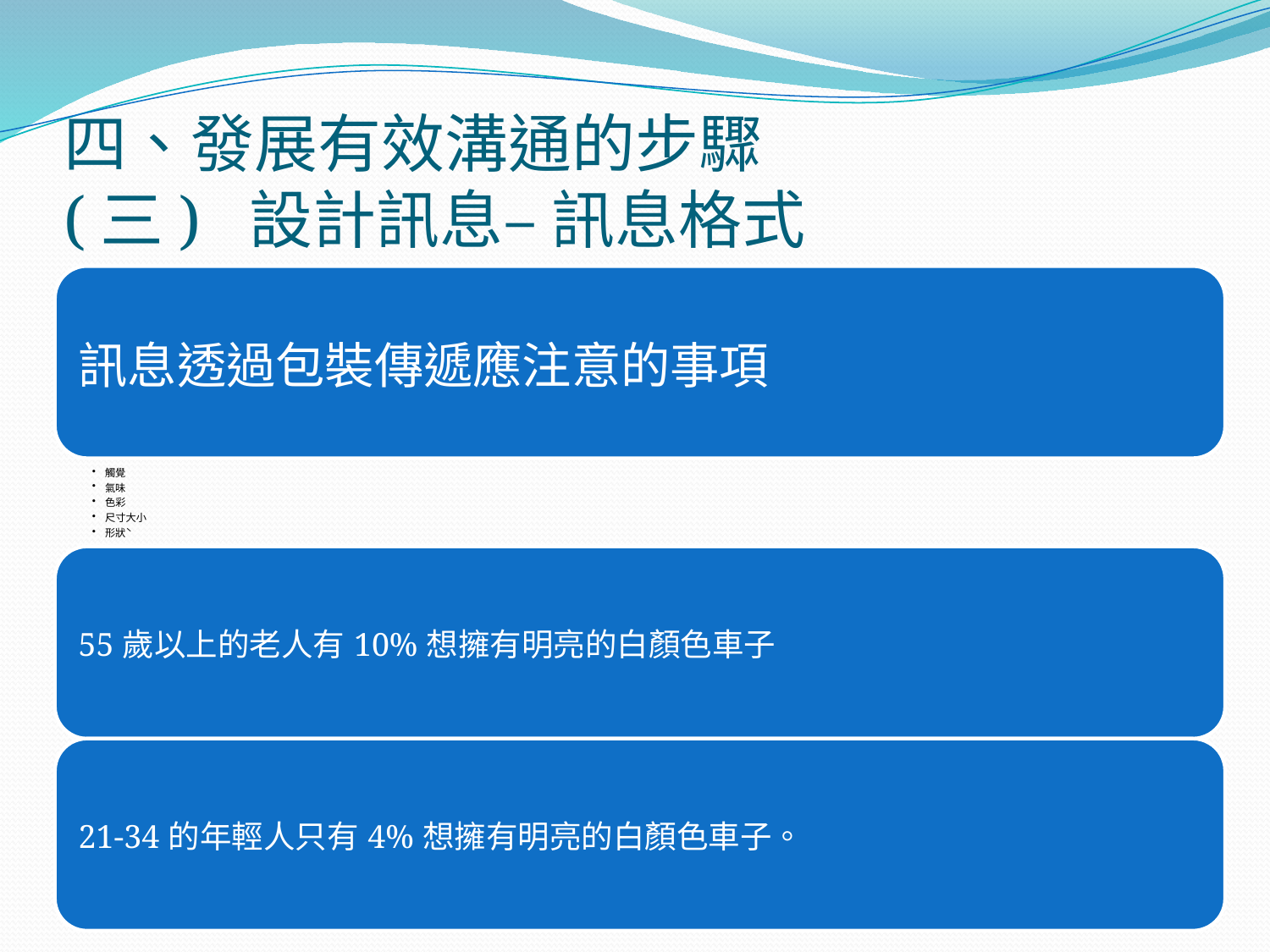

# 四、發展有效溝通的步驟 (三)  設計訊息– 訊息格式
訊息透過包裝傳遞應注意的事項
觸覺
氣味
色彩
尺寸大小
形狀ˋ
55歲以上的老人有10%想擁有明亮的白顏色車子
21-34的年輕人只有4%想擁有明亮的白顏色車子。
24